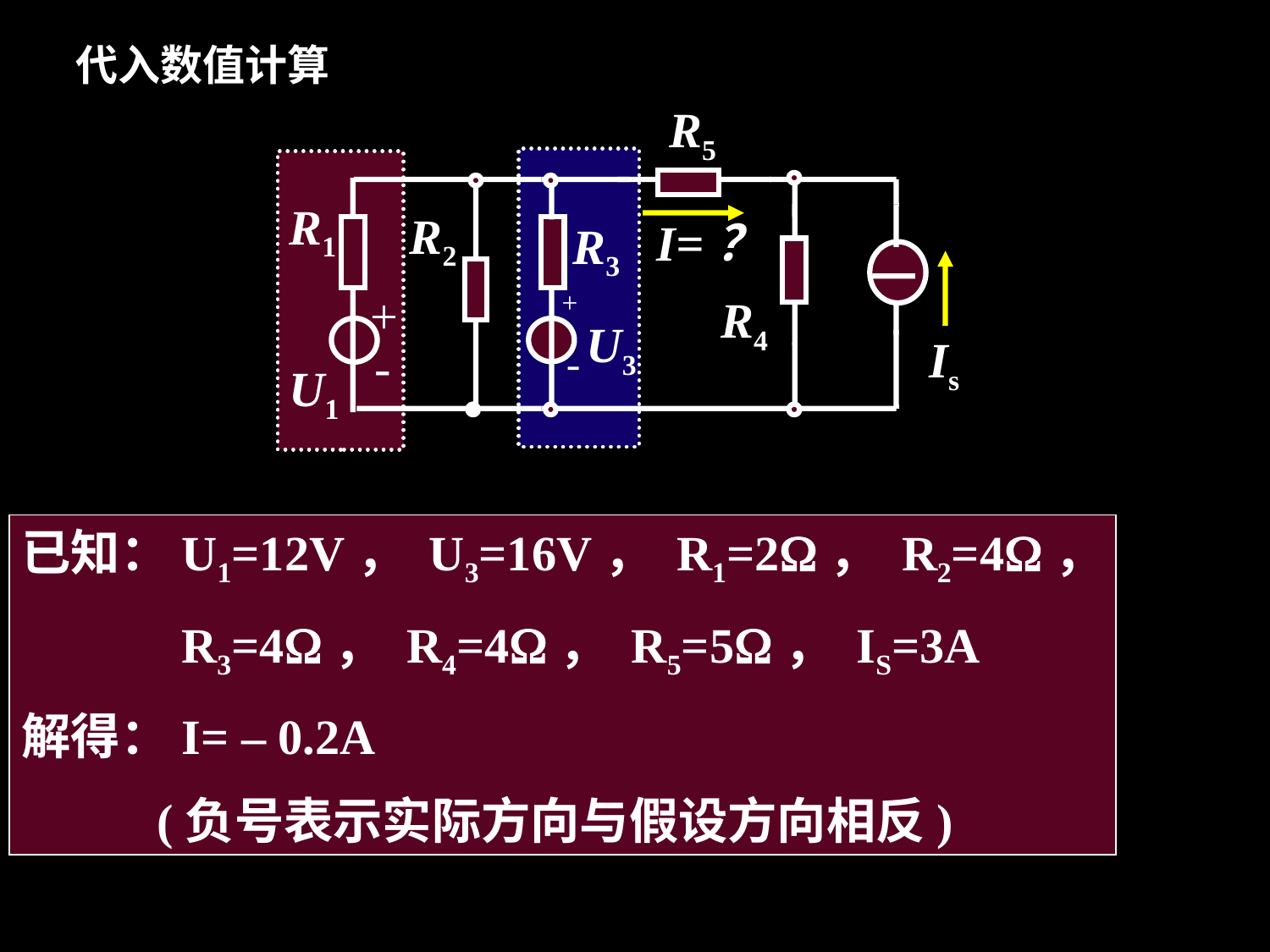

代入数值计算
R5

R1
R2

I=？
R3

+
+
R4

U3

Is
-
-

U1

已知：U1=12V， U3=16V， R1=2Ω， R2=4Ω，
             R3=4Ω， R4=4Ω， R5=5Ω， IS=3A
解得：I= – 0.2A
           (负号表示实际方向与假设方向相反)